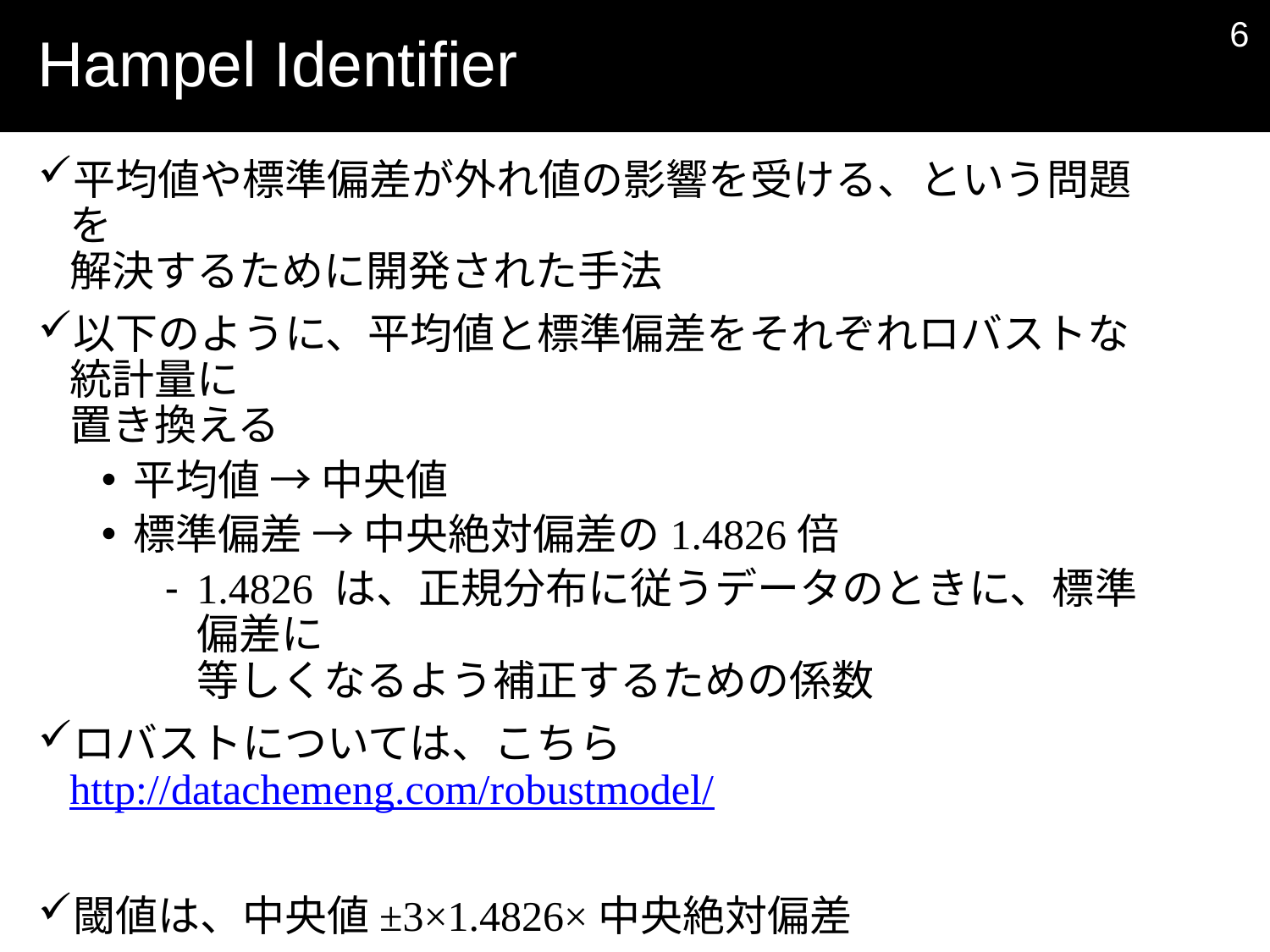

6
# Hampel Identifier
平均値や標準偏差が外れ値の影響を受ける、という問題を
解決するために開発された手法
以下のように、平均値と標準偏差をそれぞれロバストな統計量に
置き換える
平均値 → 中央値
標準偏差 → 中央絶対偏差の1.4826倍
1.4826 は、正規分布に従うデータのときに、標準偏差に
等しくなるよう補正するための係数
ロバストについては、こちら http://datachemeng.com/robustmodel/

閾値は、中央値±3×1.4826×中央絶対偏差
変数は説明変数 x でも 目的変数 y でも OK

データが正規分布に従うことを仮定している